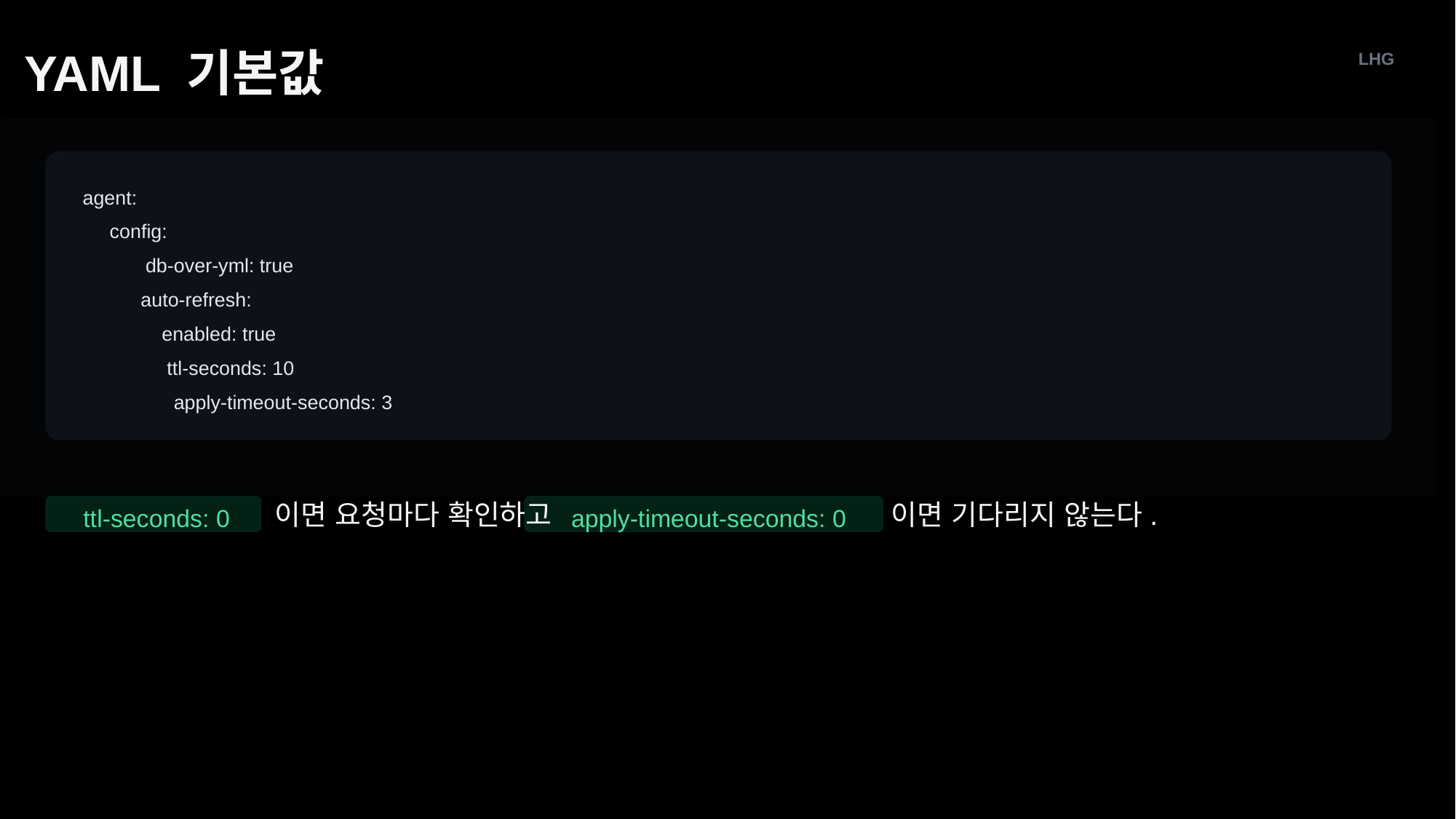

YAML 기본값
LHG

agent:
config:
db-over-yml: true
auto-refresh:
enabled: true
ttl-seconds: 10
apply-timeout-seconds: 3

이면 요청마다 확인하고
이면 기다리지 않는다.
ttl-seconds: 0
apply-timeout-seconds: 0